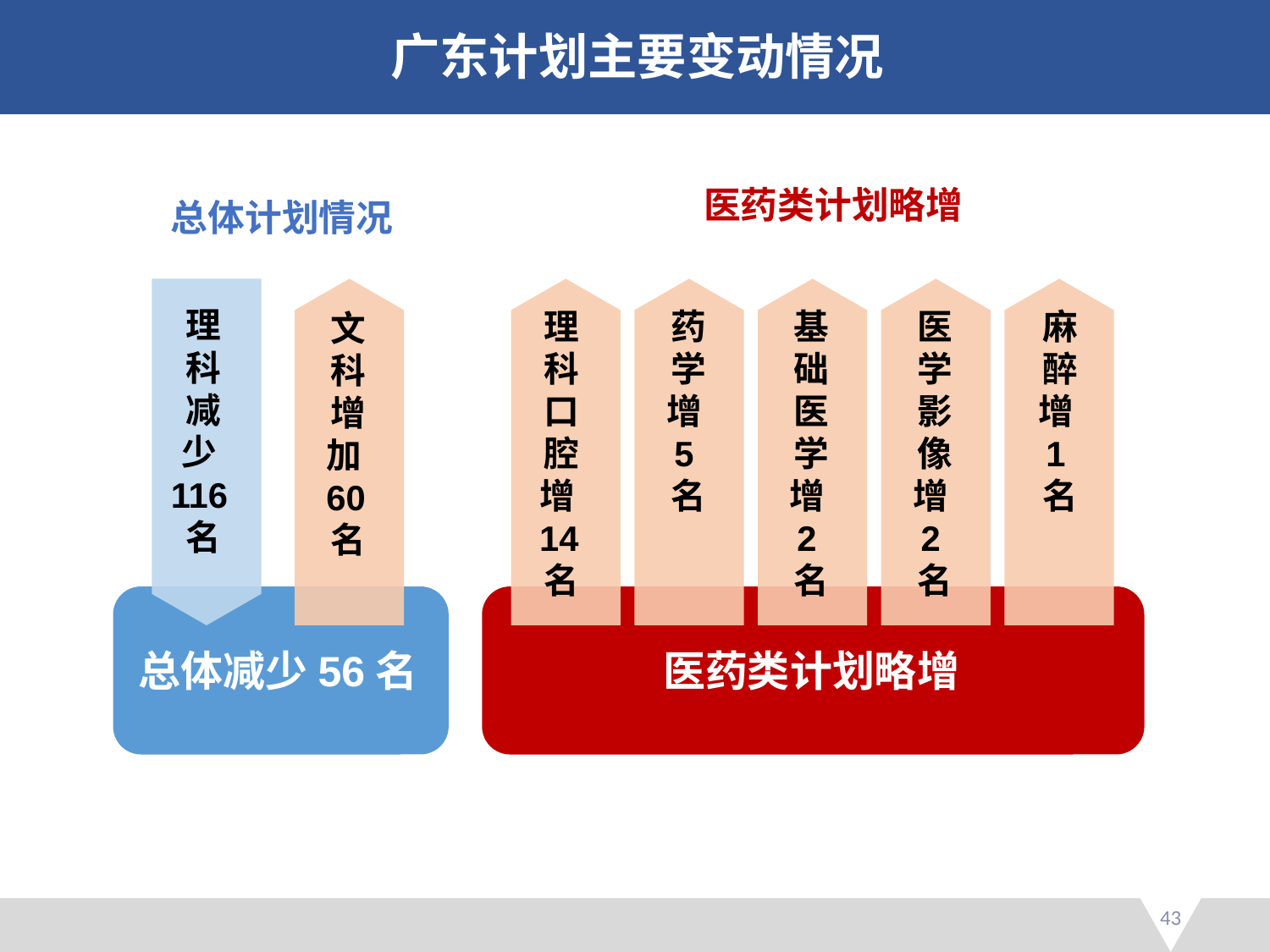

广东计划主要变动情况
医药类计划略增
总体计划情况
理科减少116名
文科增加60名

总体减少56名

医药类计划略增
理科口腔增14名
药学增5名
基础医学增2名
医学影像增2名
麻醉增1名
43